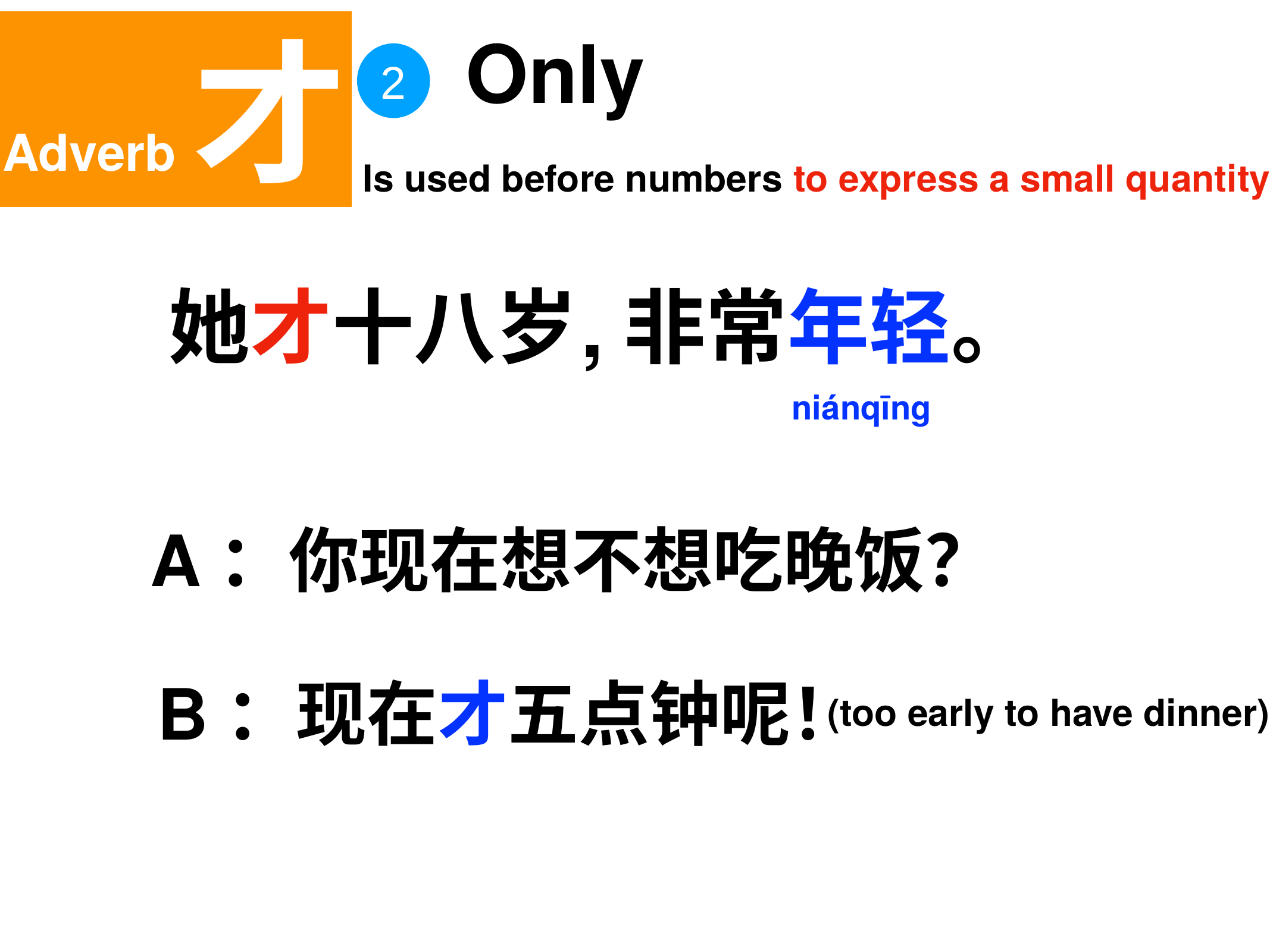

Adverb 才
Only
2
Is used before numbers to express a small quantity
她才十八岁
,非常年轻。
niánqīng
A：你现在想不想吃晚饭？
B：现在才五点钟呢！
(too early to have dinner)